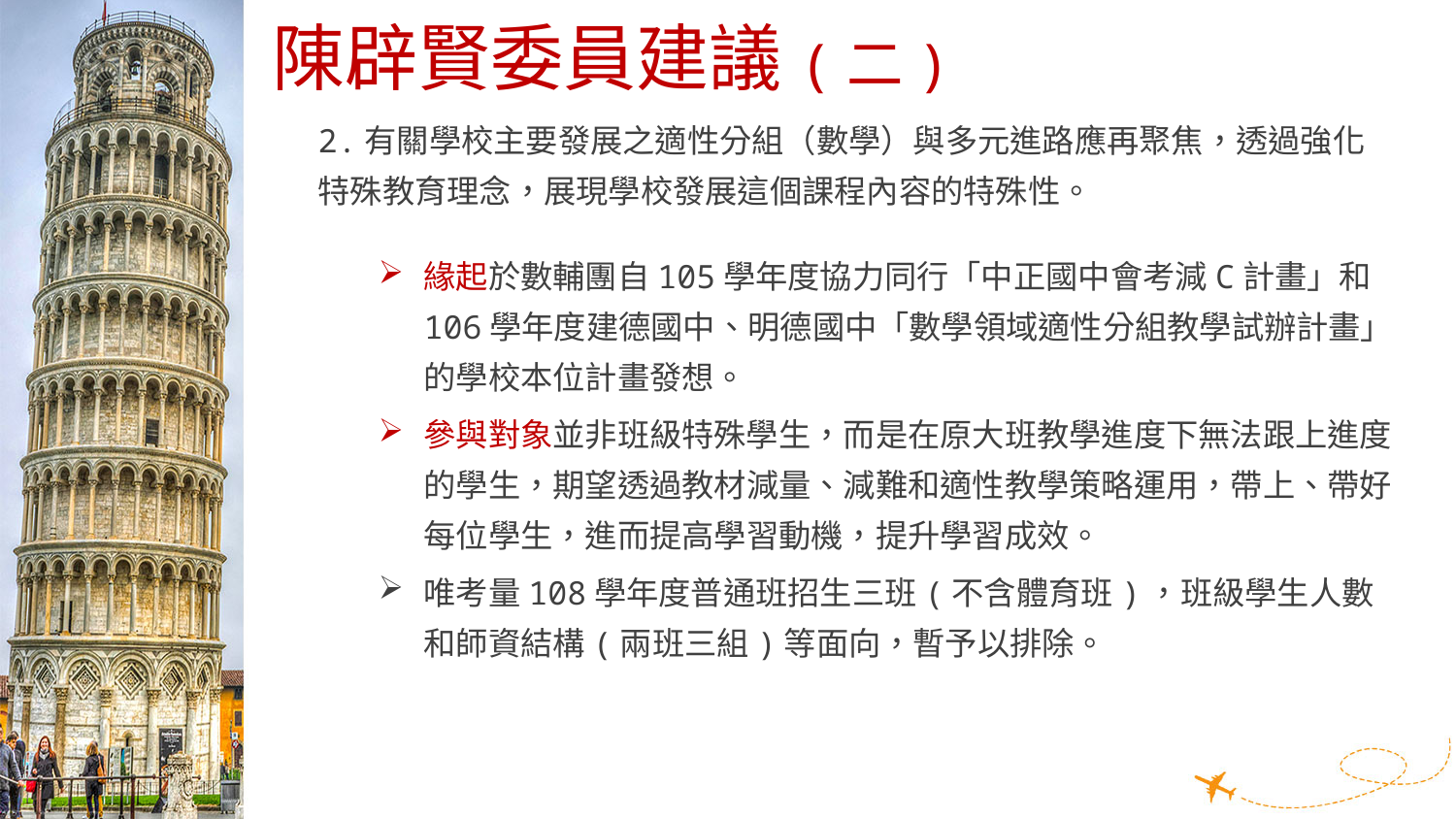

# 陳辟賢委員建議(二)
2.有關學校主要發展之適性分組（數學）與多元進路應再聚焦，透過強化特殊教育理念，展現學校發展這個課程內容的特殊性。
緣起於數輔團自105學年度協力同行「中正國中會考減C計畫」和106學年度建德國中、明德國中「數學領域適性分組教學試辦計畫」的學校本位計畫發想。
參與對象並非班級特殊學生，而是在原大班教學進度下無法跟上進度的學生，期望透過教材減量、減難和適性教學策略運用，帶上、帶好每位學生，進而提高學習動機，提升學習成效。
唯考量108學年度普通班招生三班(不含體育班)，班級學生人數和師資結構(兩班三組)等面向，暫予以排除。